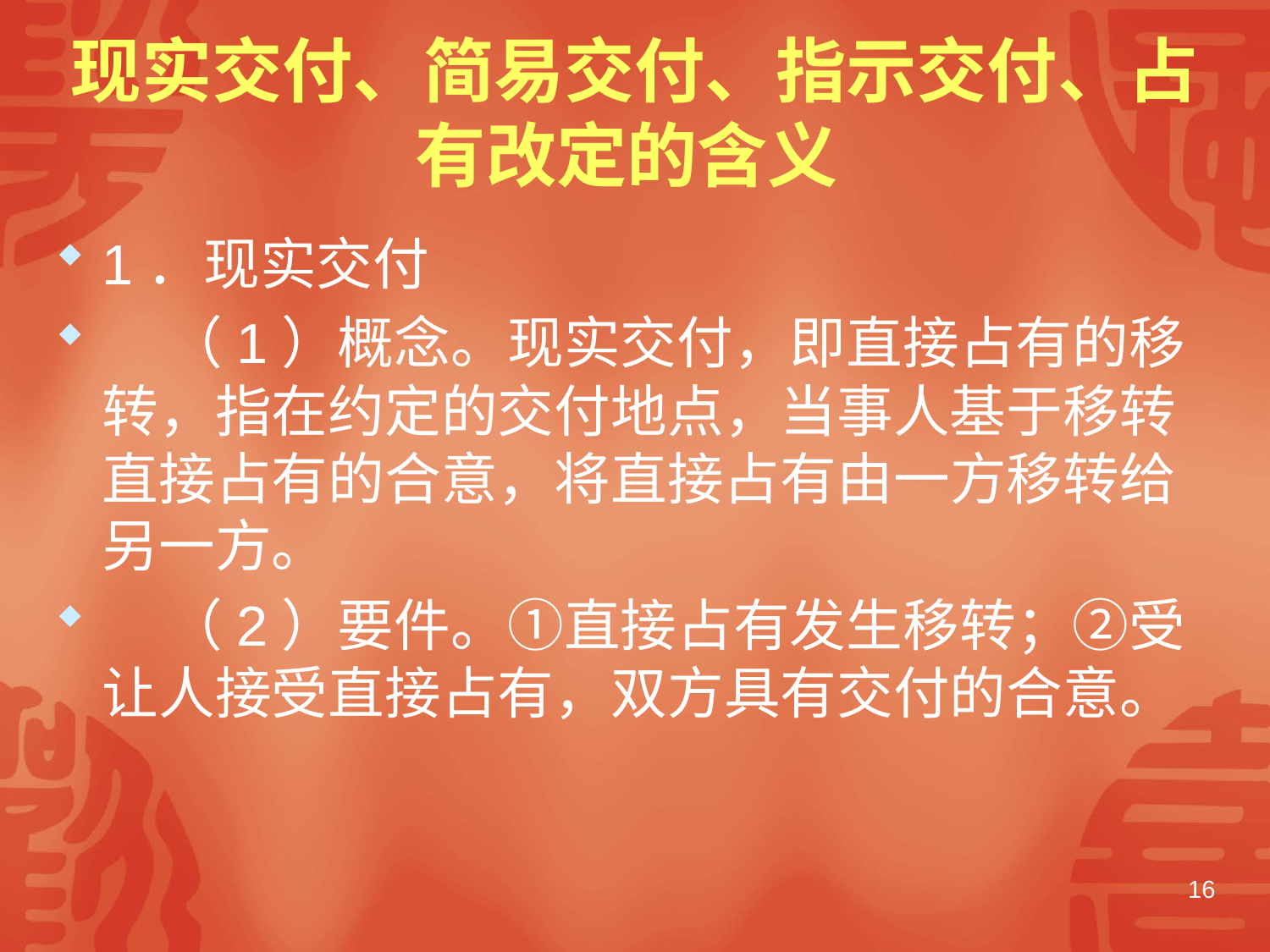

# 现实交付、简易交付、指示交付、占有改定的含义
1．现实交付
    （1）概念。现实交付，即直接占有的移转，指在约定的交付地点，当事人基于移转直接占有的合意，将直接占有由一方移转给另一方。
    （2）要件。①直接占有发生移转；②受让人接受直接占有，双方具有交付的合意。
16